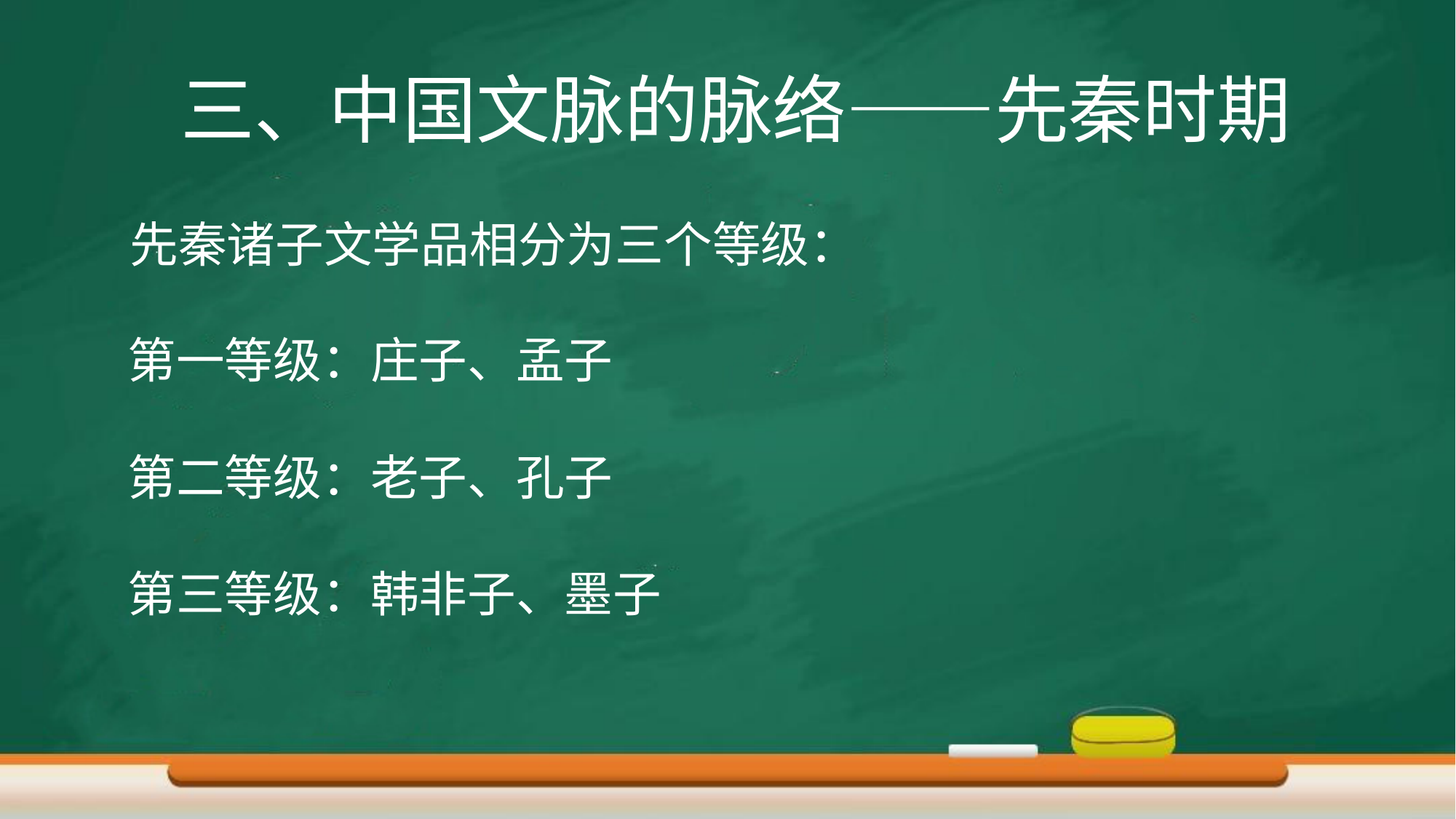

# 三、中国文脉的脉络——先秦时期
       先秦诸子文学品相分为三个等级：

      第一等级：庄子、孟子

      第二等级：老子、孔子

      第三等级：韩非子、墨子